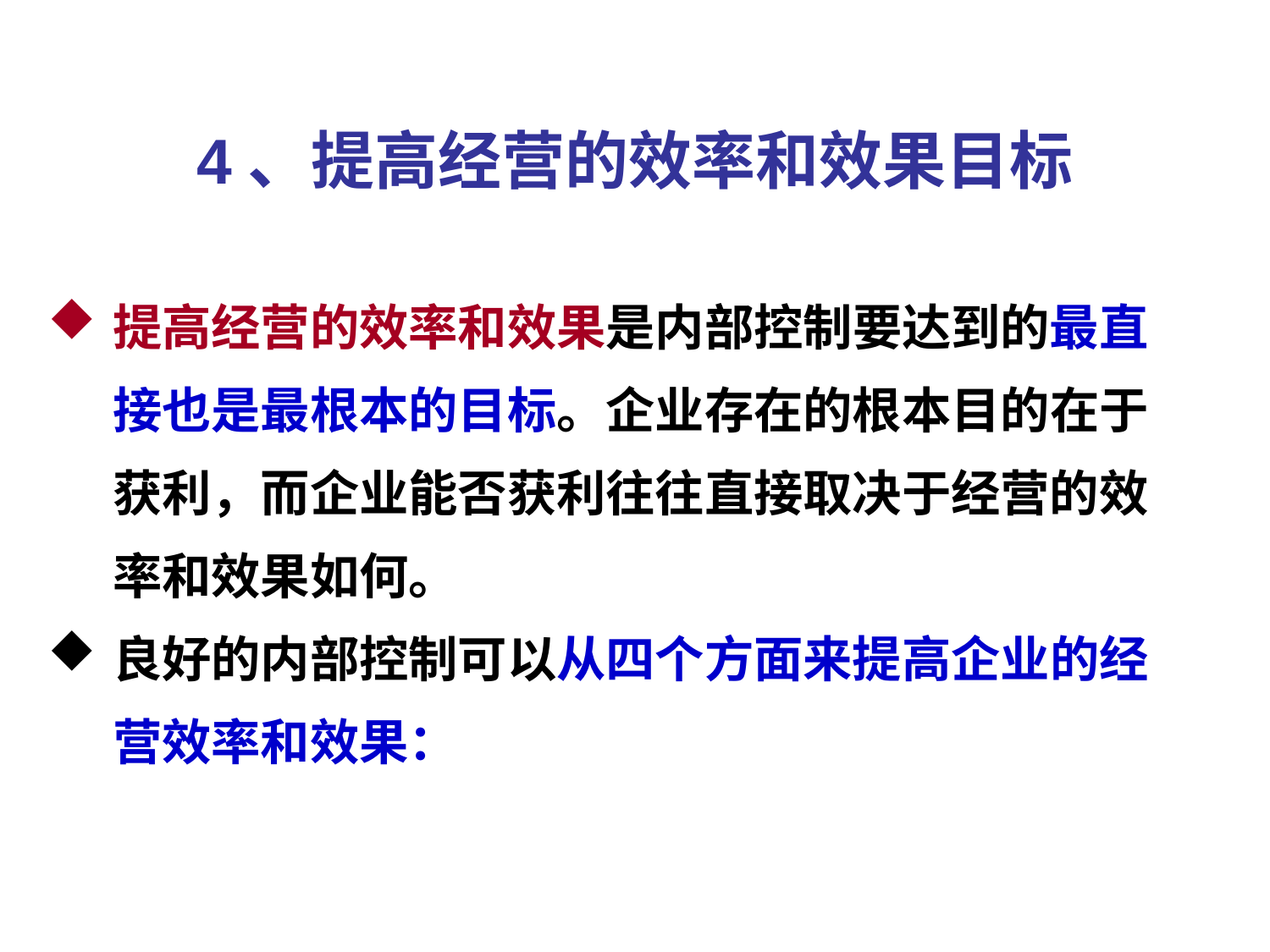

4、提高经营的效率和效果目标
提高经营的效率和效果是内部控制要达到的最直接也是最根本的目标。企业存在的根本目的在于获利，而企业能否获利往往直接取决于经营的效率和效果如何。
良好的内部控制可以从四个方面来提高企业的经营效率和效果：